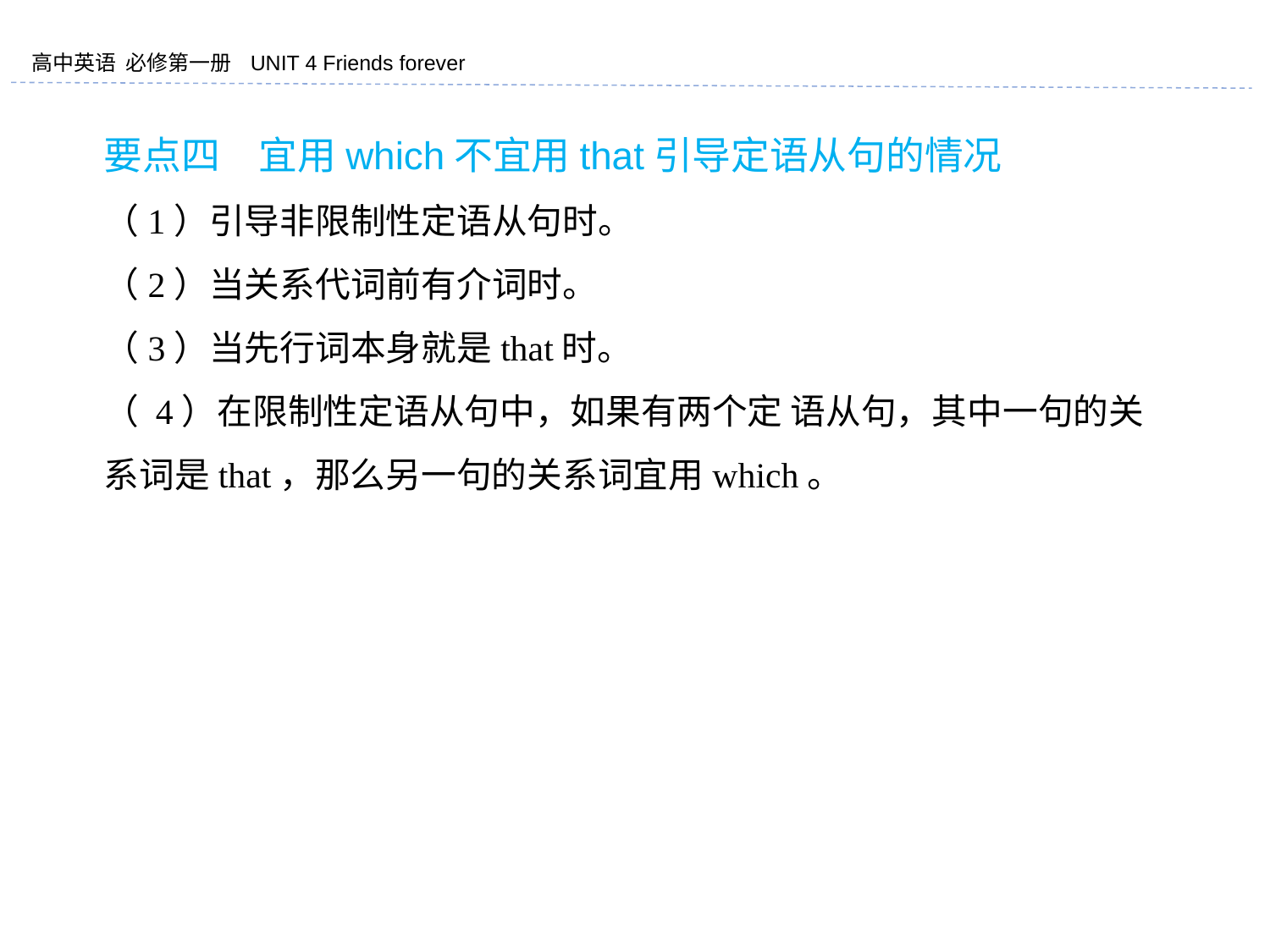

要点四　宜用which不宜用that引导定语从句的情况
（1）引导非限制性定语从句时。
（2）当关系代词前有介词时。
（3）当先行词本身就是that时。
（ 4）在限制性定语从句中，如果有两个定 语从句，其中一句的关系词是that，那么另一句的关系词宜用which。